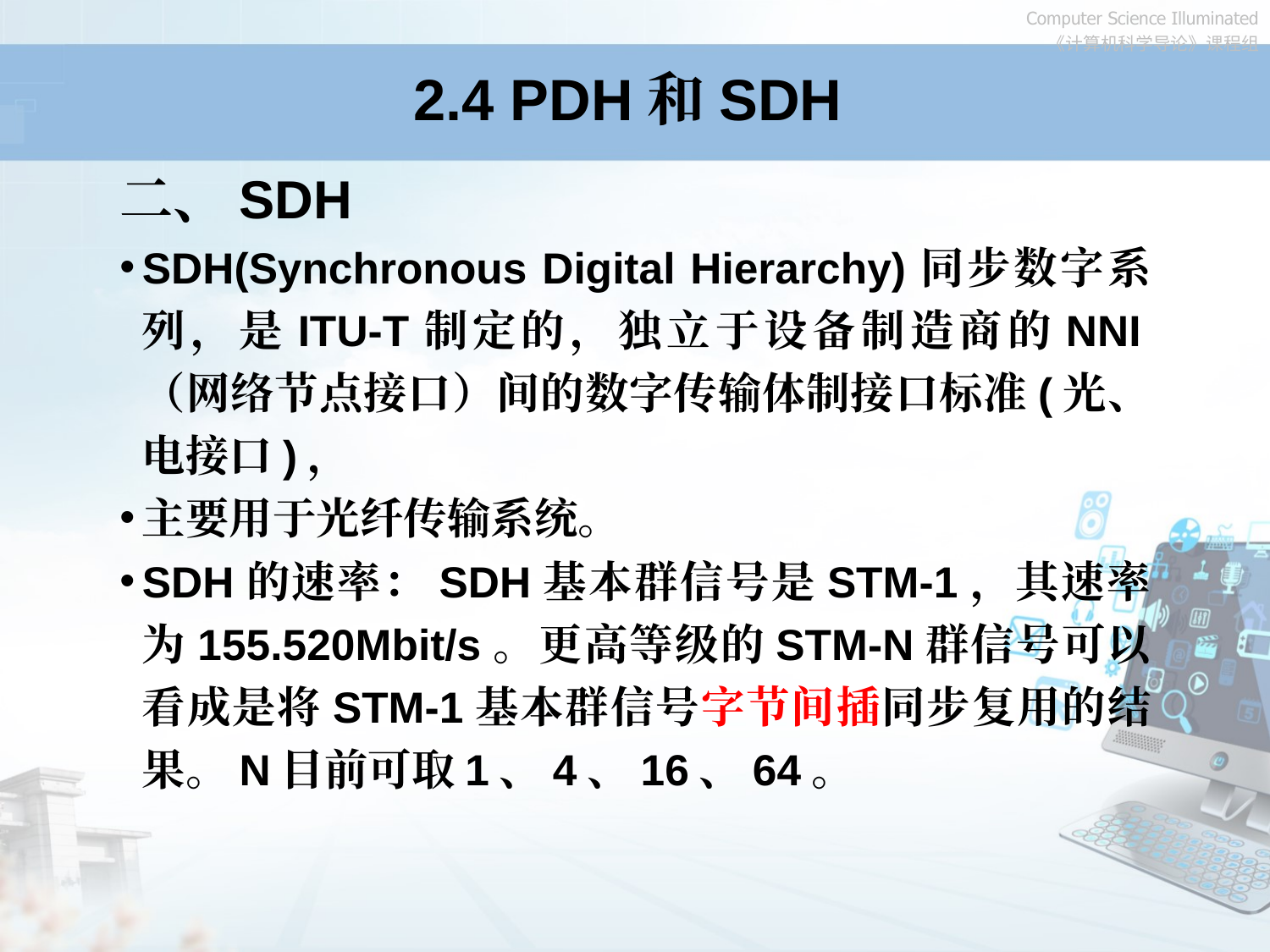

# 2.4 PDH和SDH
二、SDH
SDH(Synchronous Digital Hierarchy)同步数字系列，是ITU-T制定的，独立于设备制造商的NNI（网络节点接口）间的数字传输体制接口标准(光、电接口)，
主要用于光纤传输系统。
SDH的速率：SDH基本群信号是STM-1，其速率为155.520Mbit/s。更高等级的STM-N群信号可以看成是将STM-1基本群信号字节间插同步复用的结果。N目前可取1、4、16、64。